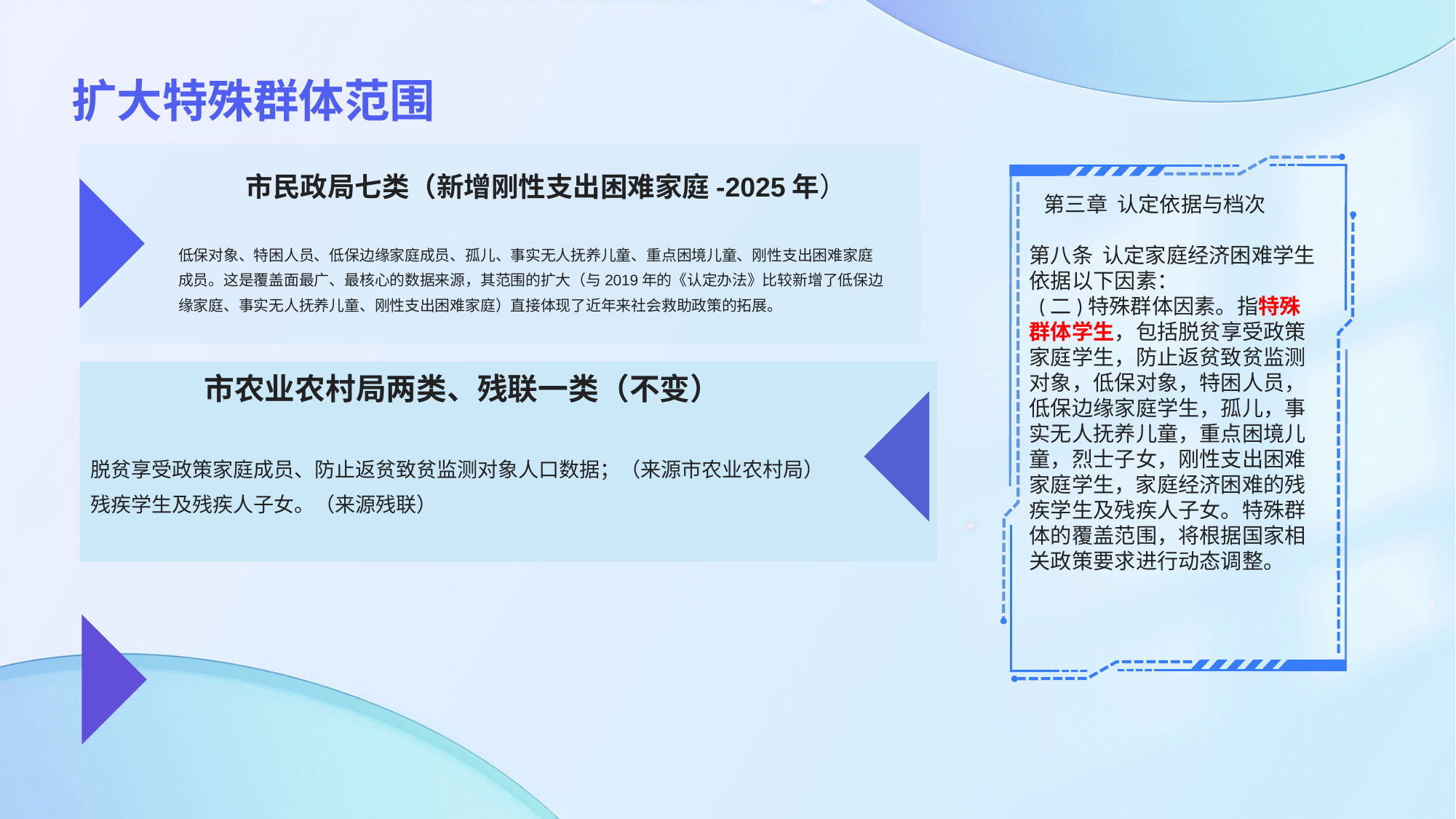

扩大特殊群体范围

市民政局七类（新增刚性支出困难家庭-2025年）
  第三章  认定依据与档次

第八条  认定家庭经济困难学生依据以下因素：
  (二)特殊群体因素。指特殊群体学生，包括脱贫享受政策家庭学生，防止返贫致贫监测对象，低保对象，特困人员，低保边缘家庭学生，孤儿，事实无人抚养儿童，重点困境儿童，烈士子女，刚性支出困难家庭学生，家庭经济困难的残疾学生及残疾人子女。特殊群体的覆盖范围，将根据国家相关政策要求进行动态调整。

低保对象、特困人员、低保边缘家庭成员、孤儿、事实无人抚养儿童、重点困境儿童、刚性支出困难家庭成员。这是覆盖面最广、最核心的数据来源，其范围的扩大（与2019年的《认定办法》比较新增了低保边缘家庭、事实无人抚养儿童、刚性支出困难家庭）直接体现了近年来社会救助政策的拓展。

市农业农村局两类、残联一类（不变）

脱贫享受政策家庭成员、防止返贫致贫监测对象人口数据；（来源市农业农村局）
残疾学生及残疾人子女。（来源残联）